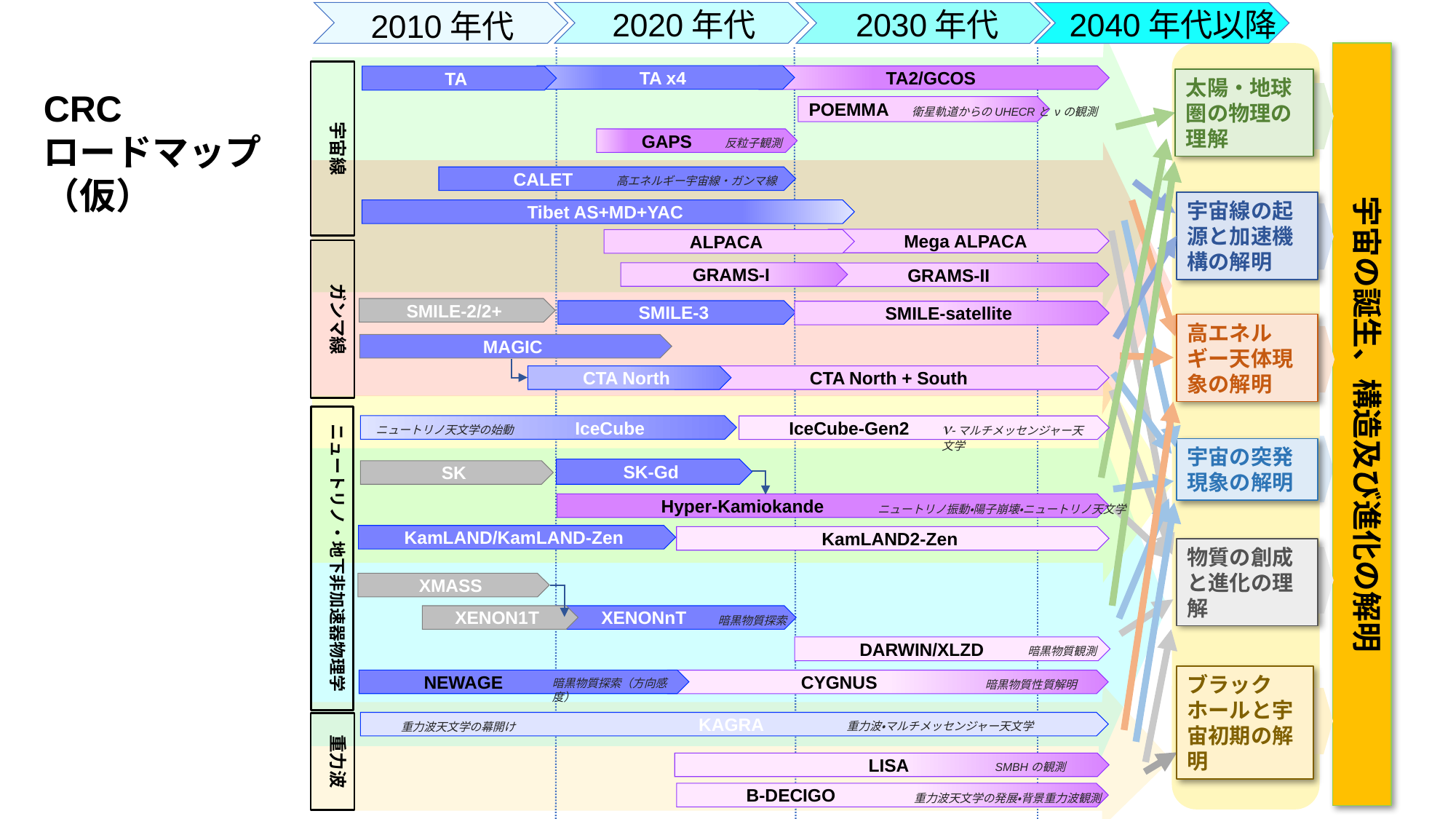

2040年代以降
2030年代
2020年代
2010年代

宇宙の誕生、構造及び進化の解明
宇宙線
TA x4
TA2/GCOS
TA
太陽・地球圏の物理の理解
CRC
ロードマップ
（仮）

POEMMA
衛星軌道からのUHECRと νの観測
       GAPS
反粒子観測

             CALET
高エネルギー宇宙線・ガンマ線
宇宙線の起源と加速機構の解明
Tibet AS+MD+YAC
Mega ALPACA
ALPACA

ガンマ線
GRAMS-I
GRAMS-II
SMILE-2/2+
SMILE-3
SMILE-satellite
高エネルギー天体現象の解明

MAGIC
CTA North
CTA North + South

ニュートリノ・地下非加速器物理学
ν−マルチメッセンジャー天文学
　　　　　　　IceCube
        IceCube-Gen2
ニュートリノ天文学の始動

宇宙の突発現象の解明
SK-Gd
SK
　　　　　Hyper-Kamiokande
ニュートリノ振動・陽子崩壊・ニュートリノ天文学
KamLAND/KamLAND-Zen
KamLAND2-Zen
物質の創成と進化の理解

XMASS
XENON1T
       XENONnT
暗黒物質探索
           DARWIN/XLZD
暗黒物質観測
ブラックホールと宇宙初期の解明
           NEWAGE
                         CYGNUS
暗黒物質探索（方向感度）
暗黒物質性質解明

KAGRA
重力波・マルチメッセンジャー天文学
重力波天文学の幕開け
重力波
LISA
SMBHの観測
            B-DECIGO
重力波天文学の発展・背景重力波観測